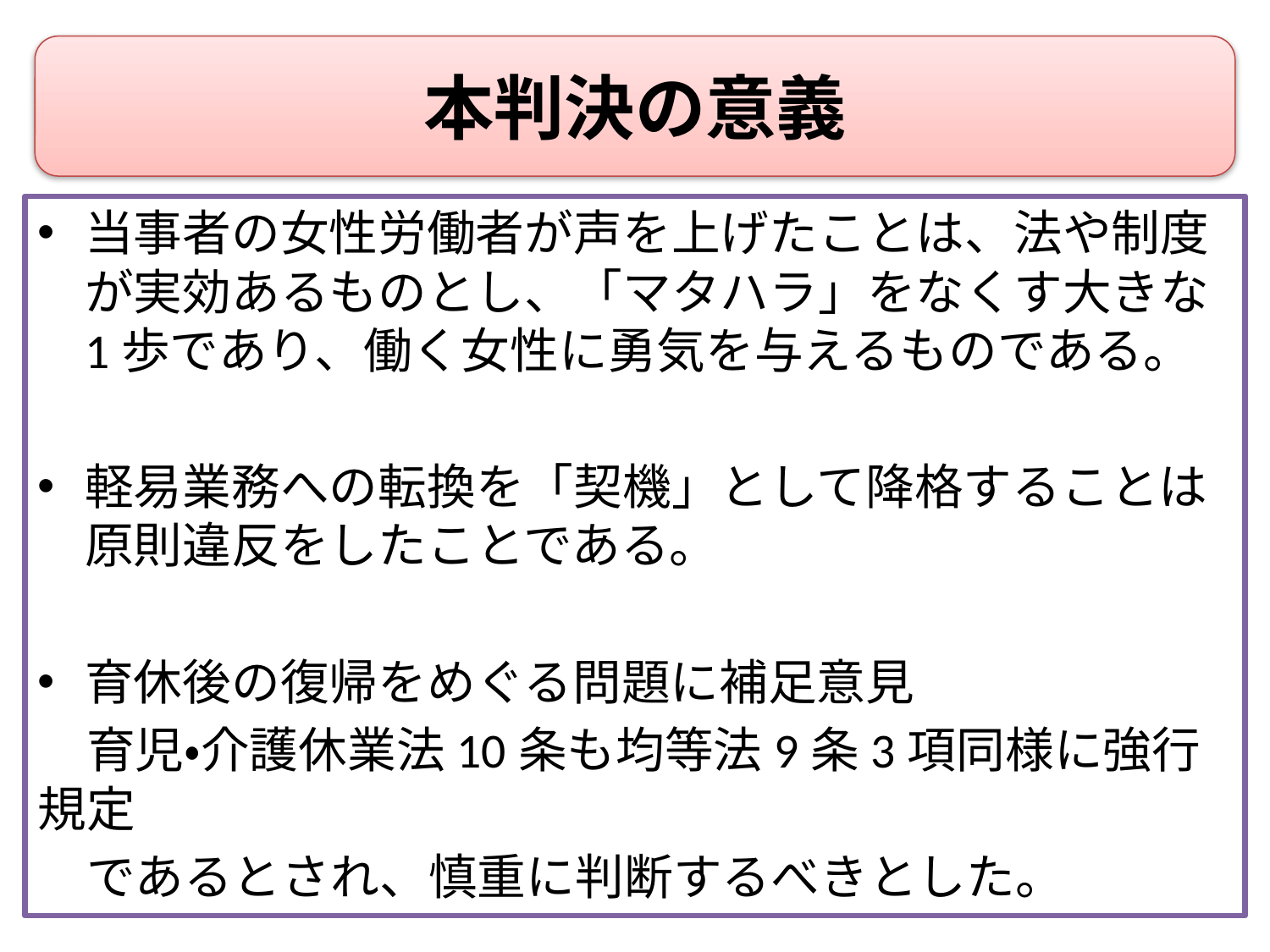

本判決の意義
当事者の女性労働者が声を上げたことは、法や制度が実効あるものとし、「マタハラ」をなくす大きな1歩であり、働く女性に勇気を与えるものである。

軽易業務への転換を「契機」として降格することは原則違反をしたことである。

育休後の復帰をめぐる問題に補足意見
　育児・介護休業法10条も均等法9条3項同様に強行規定
　であるとされ、慎重に判断するべきとした。